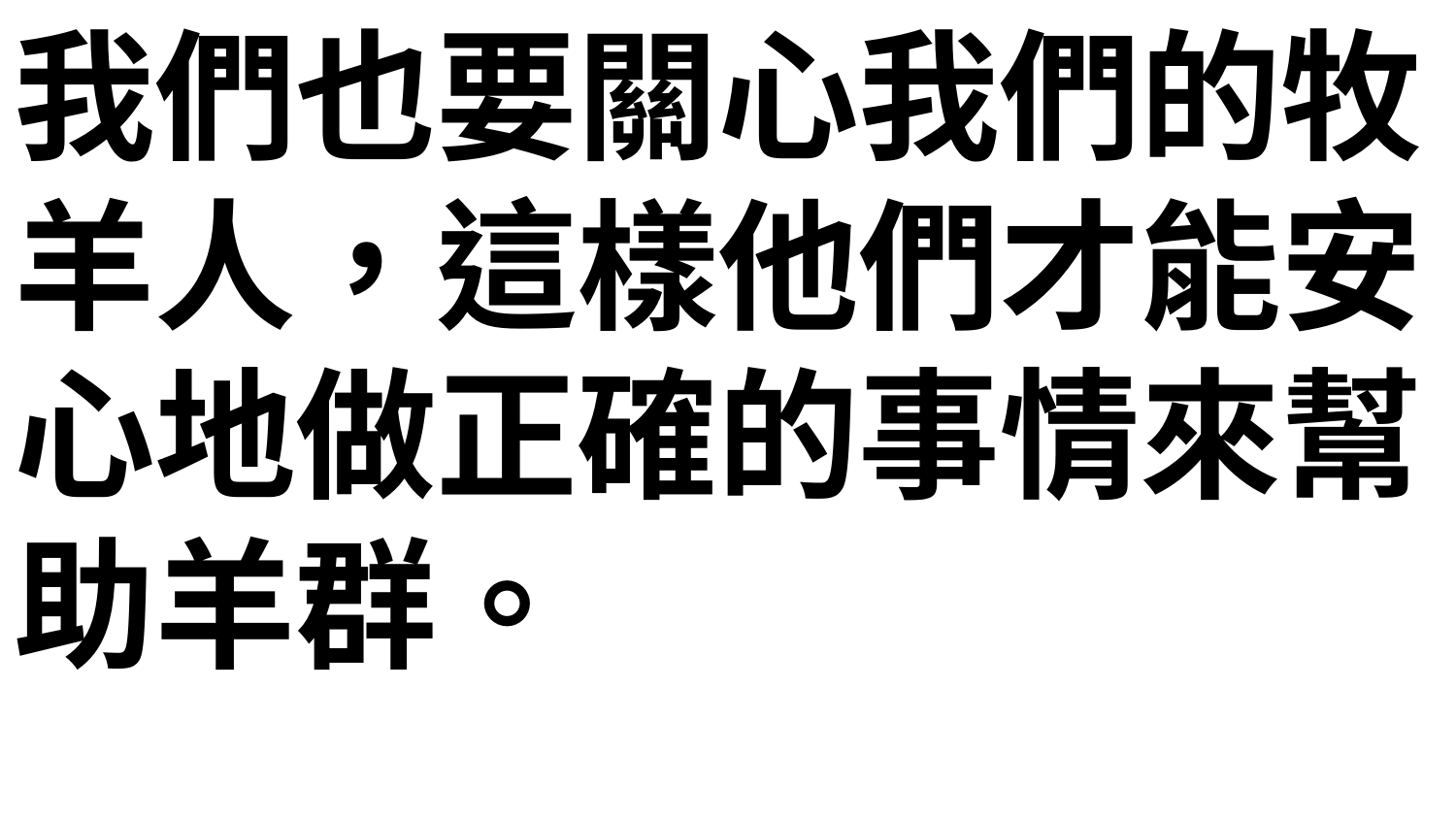

我們也要關心我們的牧羊人，這樣他們才能安心地做正確的事情來幫助羊群。